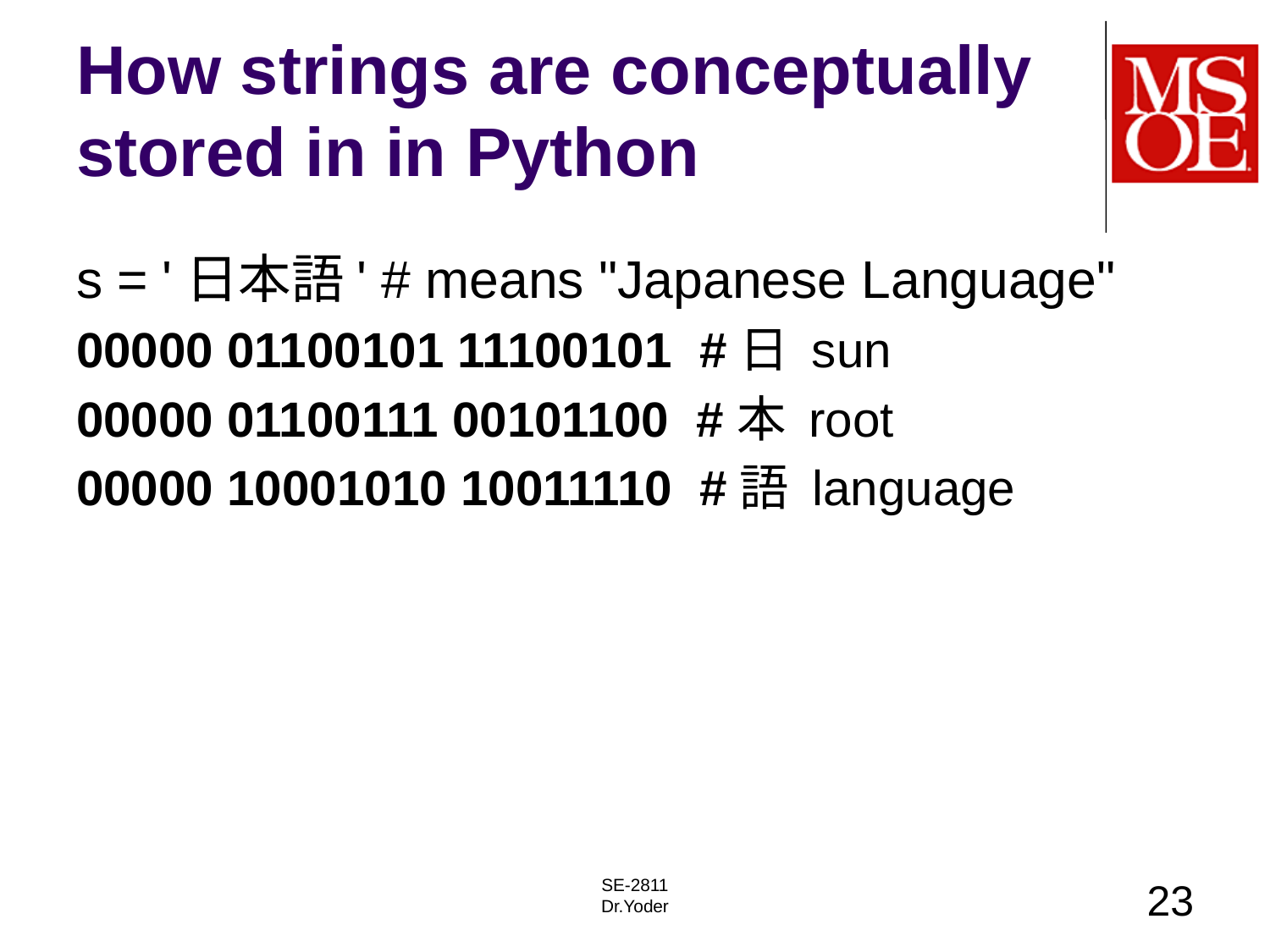

# How strings are conceptually stored in in Python
s = '日本語' # means "Japanese Language"
00000 01100101 11100101  #日 sun
00000 01100111 00101100  #本 root
00000 10001010 10011110  #語 language

SE-2811
Dr.Yoder
23